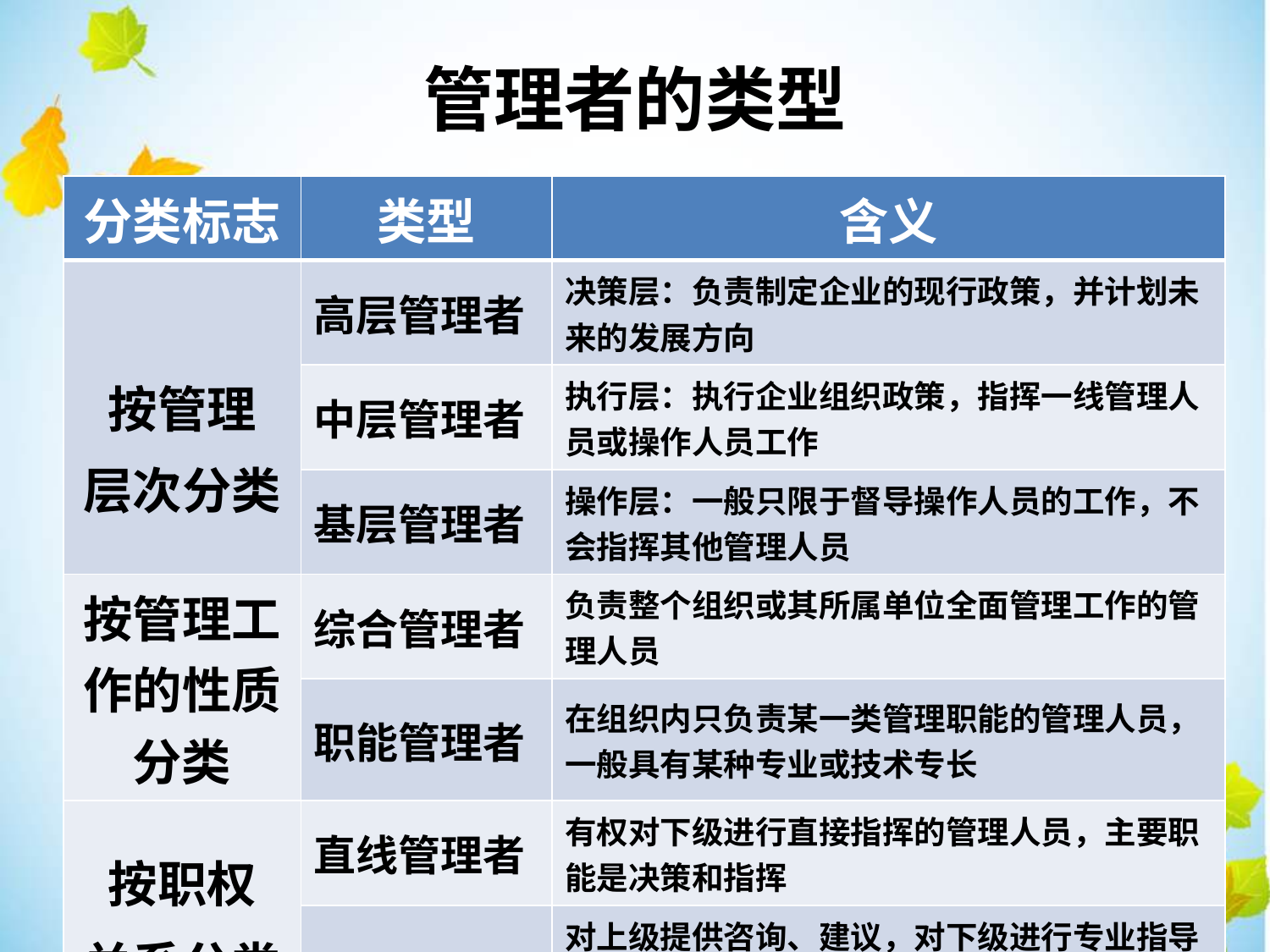

管理者的类型
| 分类标志 | 类型 | 含义 |
| --- | --- | --- |
| 按管理 层次分类 | 高层管理者 | 决策层：负责制定企业的现行政策，并计划未来的发展方向 |
|  | 中层管理者 | 执行层：执行企业组织政策，指挥一线管理人员或操作人员工作 |
|  | 基层管理者 | 操作层：一般只限于督导操作人员的工作，不会指挥其他管理人员 |
| 按管理工作的性质分类 | 综合管理者 | 负责整个组织或其所属单位全面管理工作的管理人员 |
|  | 职能管理者 | 在组织内只负责某一类管理职能的管理人员，一般具有某种专业或技术专长 |
| 按职权 关系分类 | 直线管理者 | 有权对下级进行直接指挥的管理人员，主要职能是决策和指挥 |
|  | 参谋人员 | 对上级提供咨询、建议，对下级进行专业指导的管理人员，主要职能是咨询、建议、指导 19 |